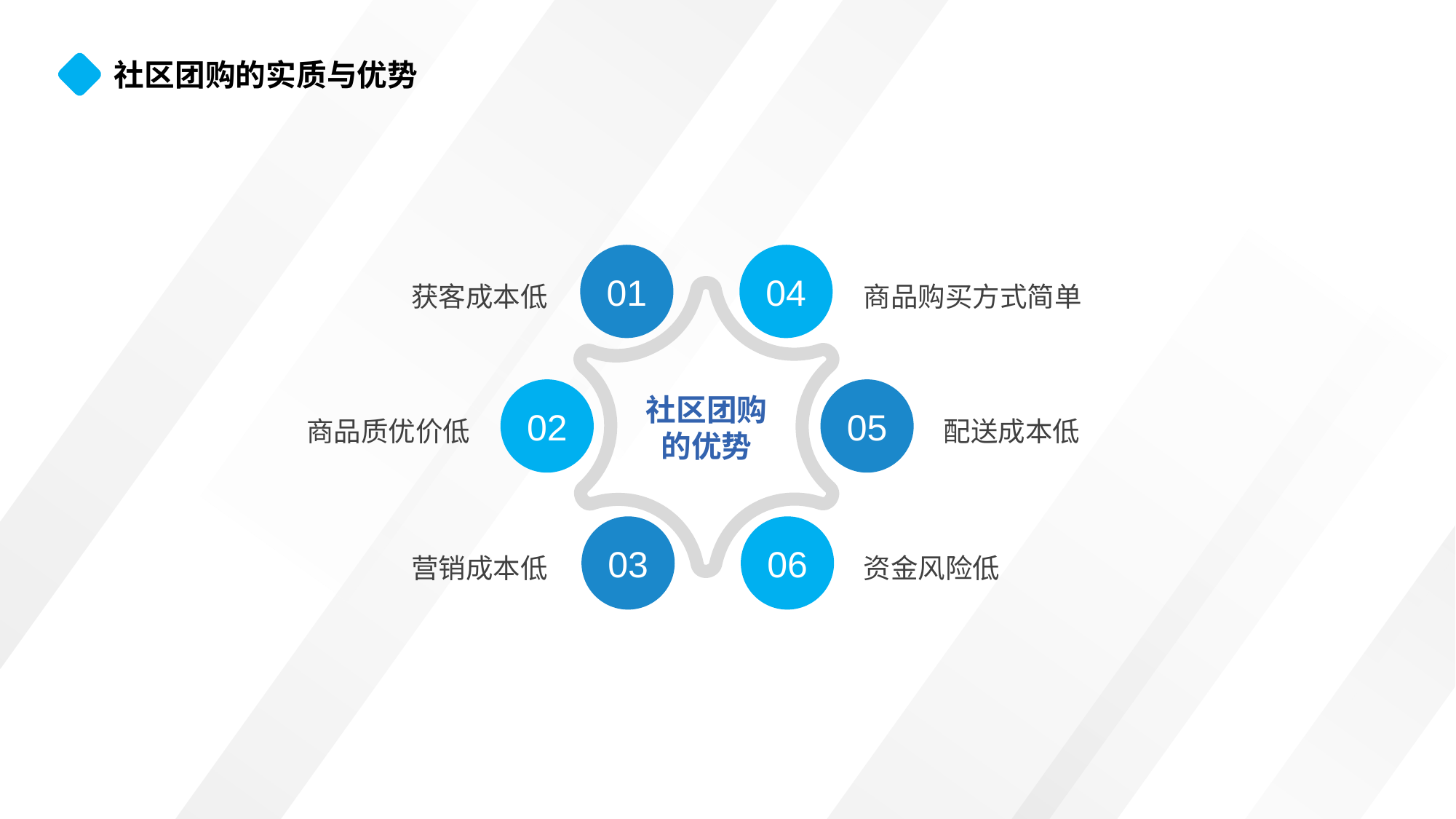

社区团购的实质与优势

01
04
商品购买方式简单
获客成本低
社区团购
的优势
05
02
商品质优价低
配送成本低
06
03
营销成本低
资金风险低